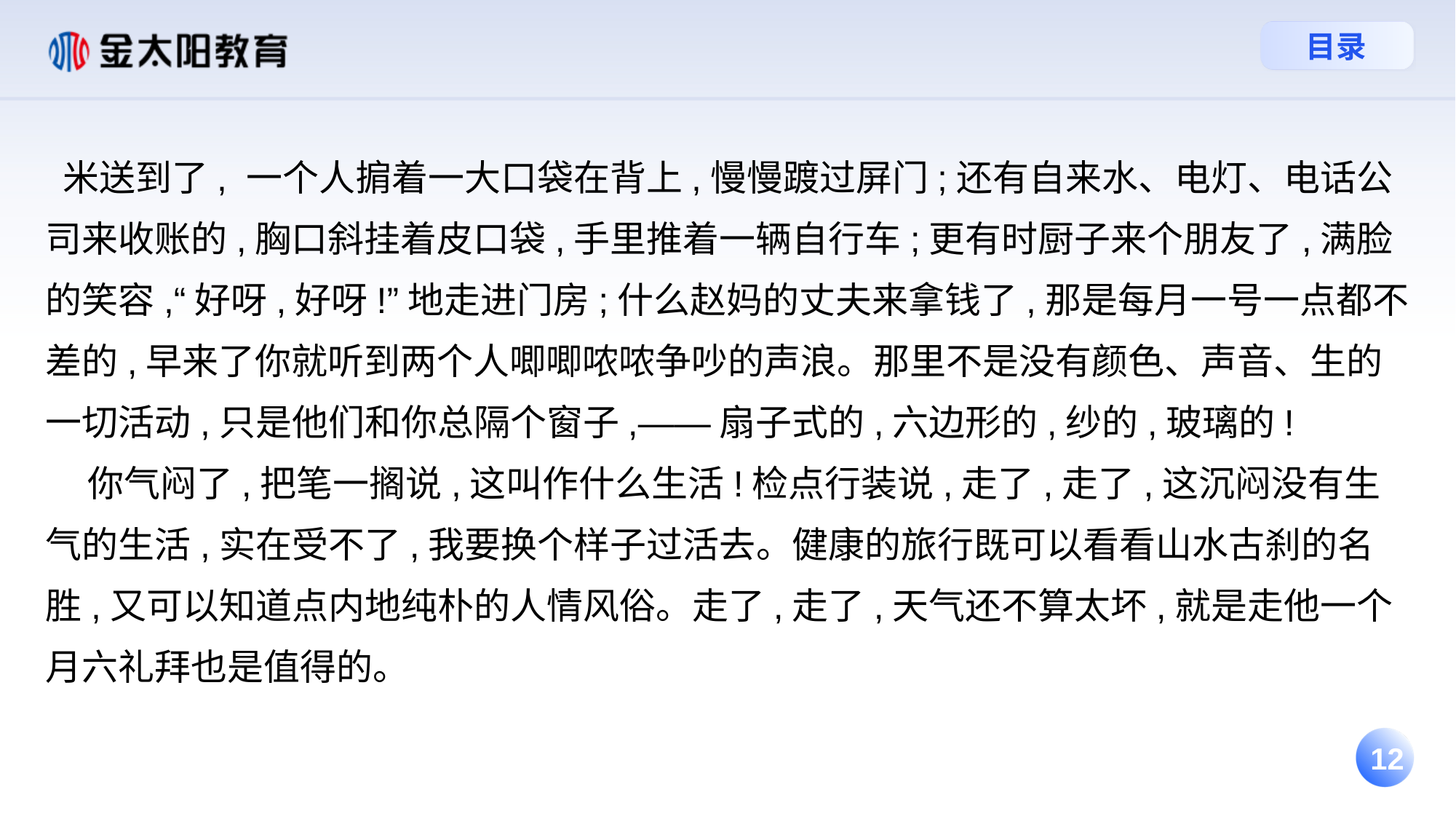

米送到了, 一个人掮着一大口袋在背上,慢慢踱过屏门;还有自来水、电灯、电话公司来收账的,胸口斜挂着皮口袋,手里推着一辆自行车;更有时厨子来个朋友了,满脸的笑容,“好呀,好呀!”地走进门房;什么赵妈的丈夫来拿钱了,那是每月一号一点都不差的,早来了你就听到两个人唧唧哝哝争吵的声浪。那里不是没有颜色、声音、生的一切活动,只是他们和你总隔个窗子,——扇子式的,六边形的,纱的,玻璃的!
    你气闷了,把笔一搁说,这叫作什么生活!检点行装说,走了,走了,这沉闷没有生气的生活,实在受不了,我要换个样子过活去。健康的旅行既可以看看山水古刹的名胜,又可以知道点内地纯朴的人情风俗。走了,走了,天气还不算太坏,就是走他一个月六礼拜也是值得的。